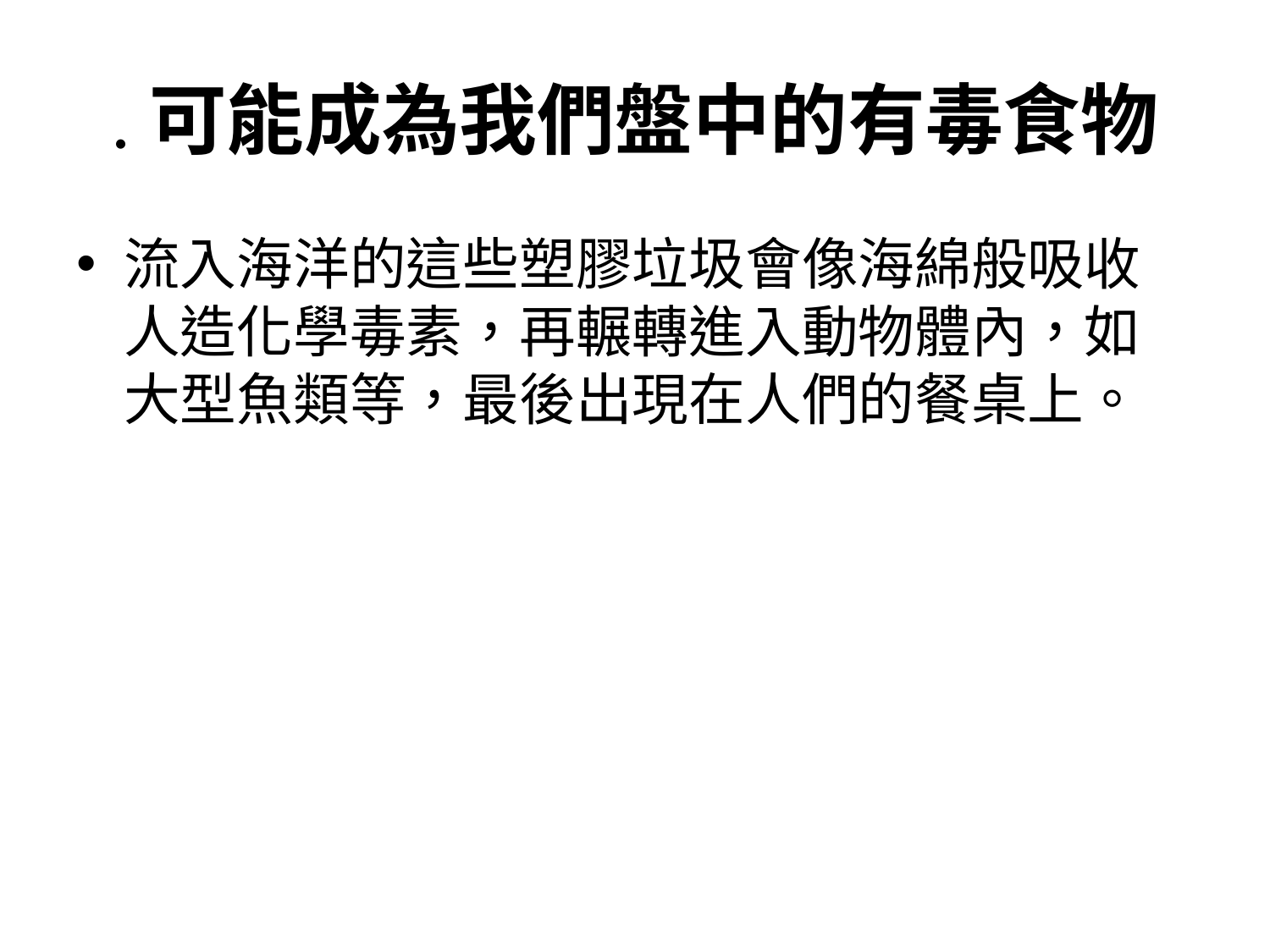

# .可能成為我們盤中的有毒食物
流入海洋的這些塑膠垃圾會像海綿般吸收人造化學毒素，再輾轉進入動物體內，如大型魚類等，最後出現在人們的餐桌上。